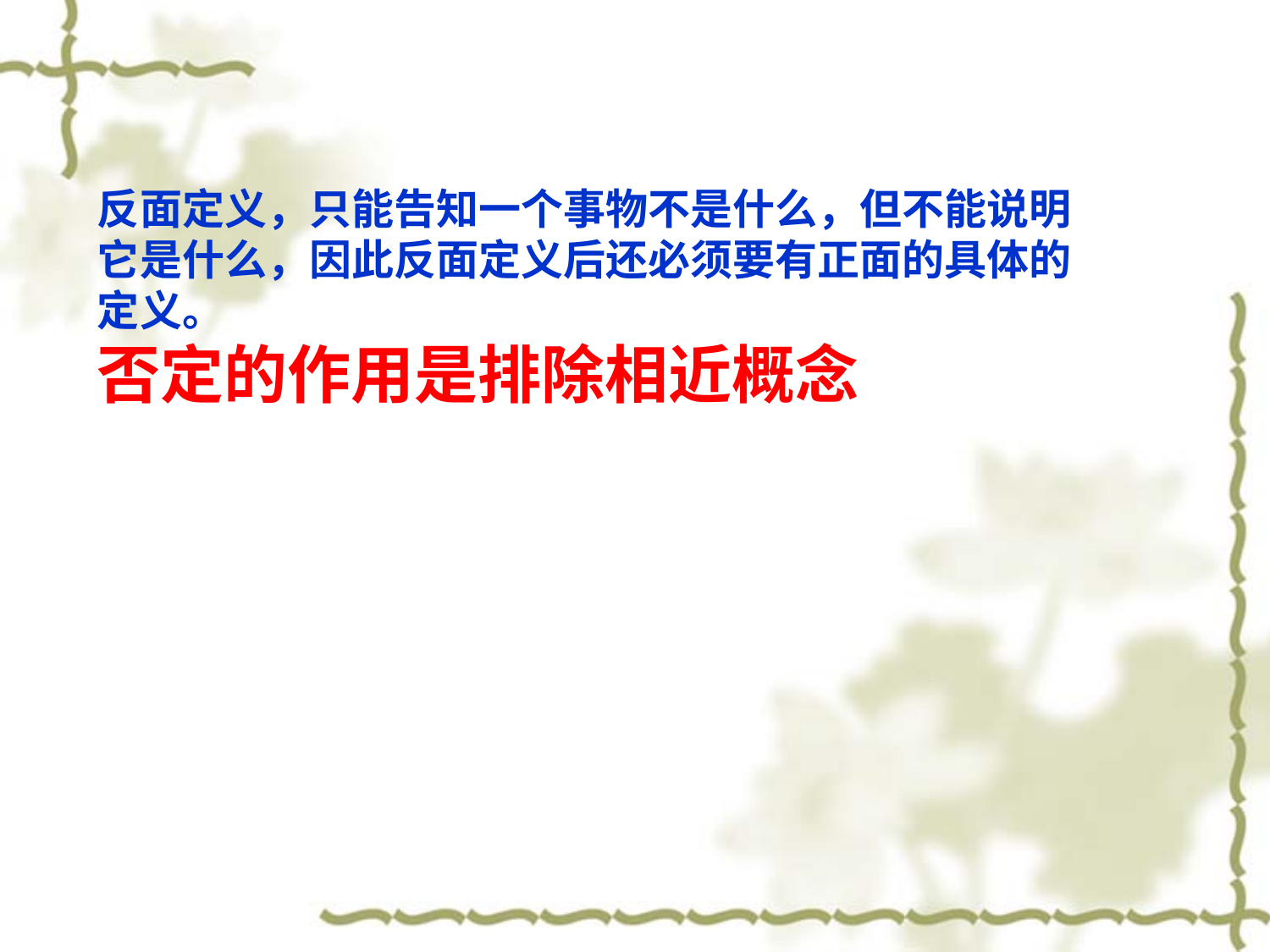

反面定义，只能告知一个事物不是什么，但不能说明它是什么，因此反面定义后还必须要有正面的具体的定义。
否定的作用是排除相近概念